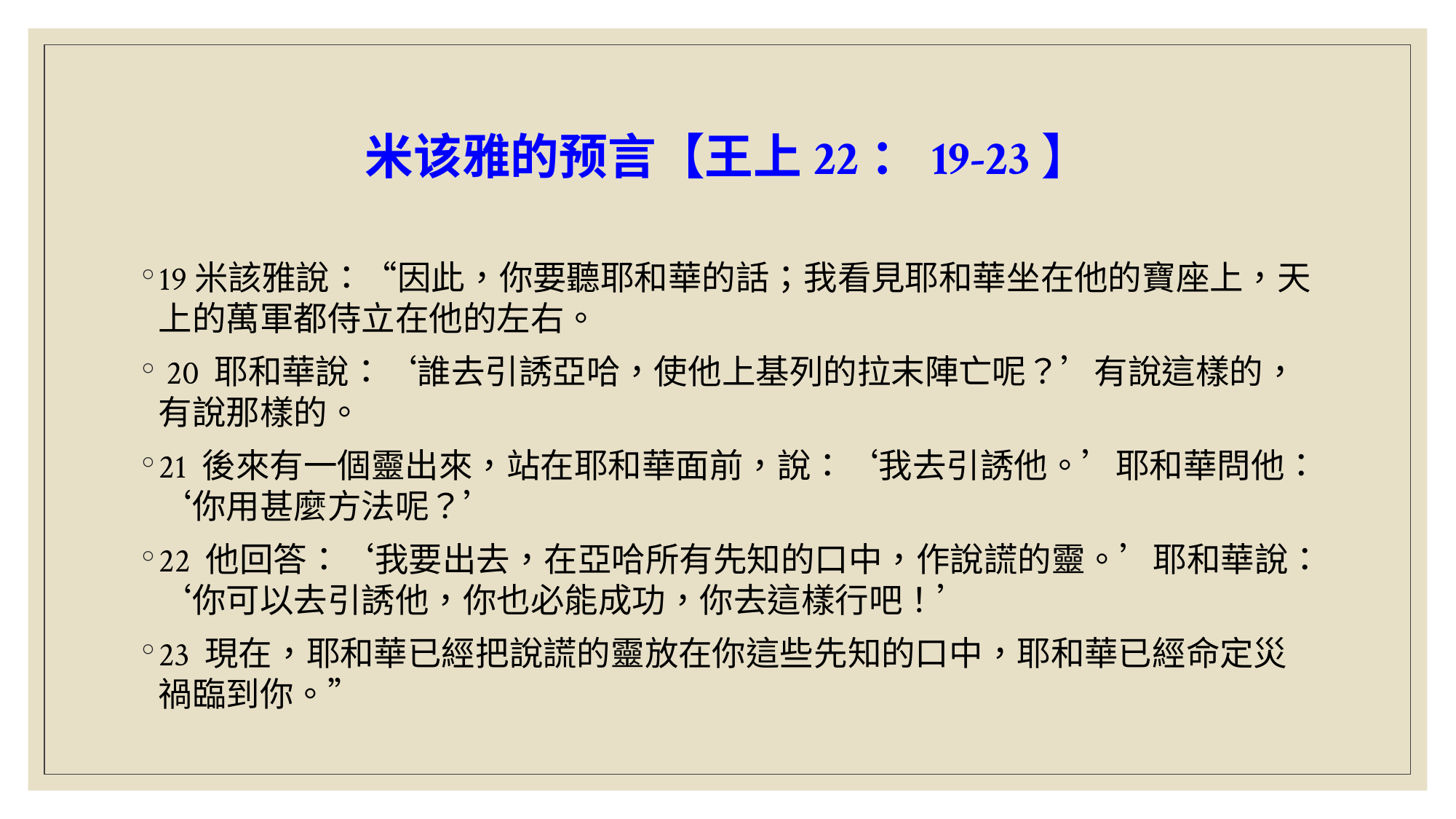

# 米该雅的预言【王上22：19-23】
19米該雅說：“因此，你要聽耶和華的話；我看見耶和華坐在他的寶座上，天上的萬軍都侍立在他的左右。
 20 耶和華說：‘誰去引誘亞哈，使他上基列的拉末陣亡呢？’有說這樣的，有說那樣的。
21 後來有一個靈出來，站在耶和華面前，說：‘我去引誘他。’耶和華問他：‘你用甚麼方法呢？’
22 他回答：‘我要出去，在亞哈所有先知的口中，作說謊的靈。’耶和華說：‘你可以去引誘他，你也必能成功，你去這樣行吧！’
23 現在，耶和華已經把說謊的靈放在你這些先知的口中，耶和華已經命定災禍臨到你。”